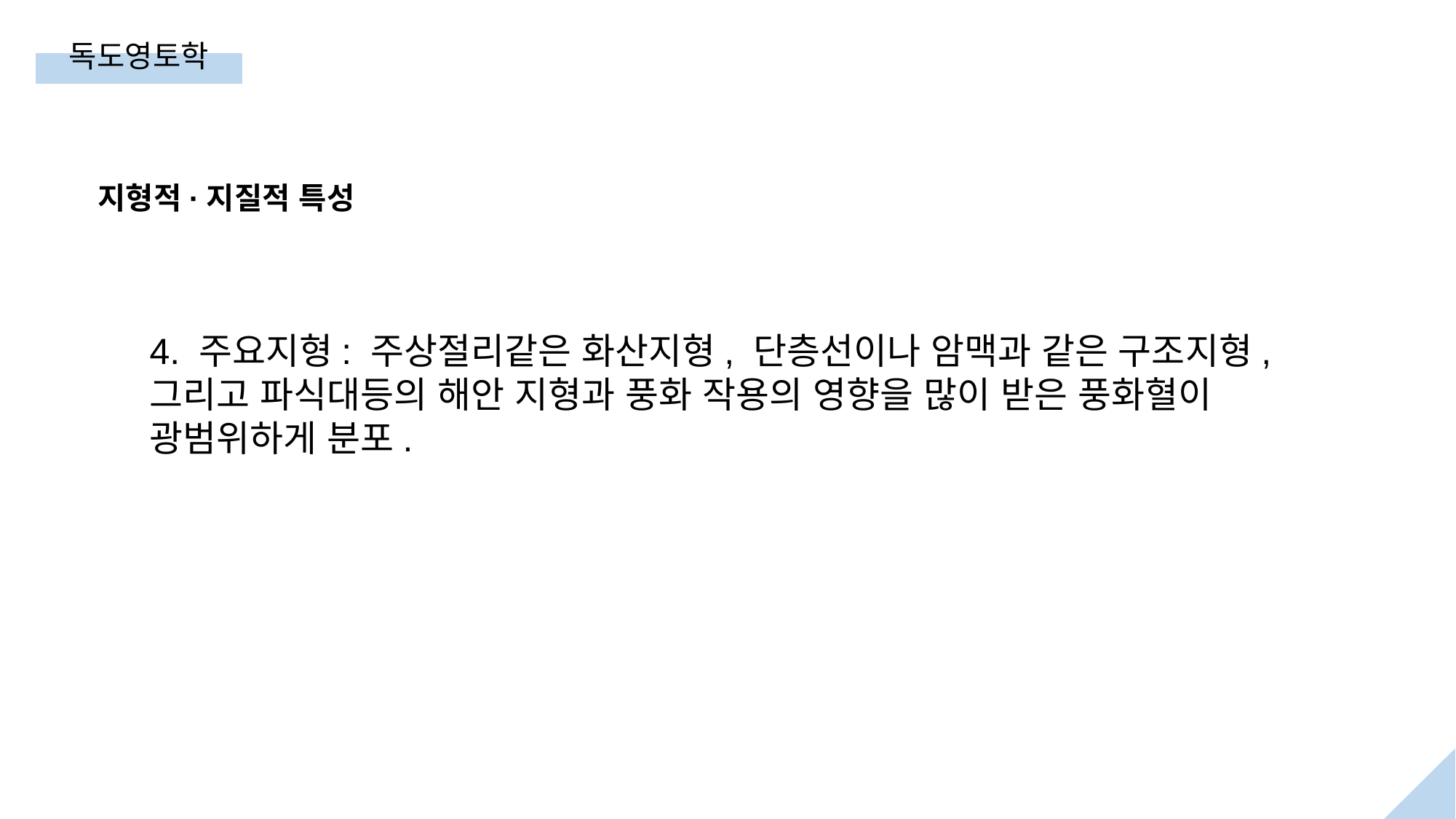

독도영토학

지형적·지질적 특성
4. 주요지형: 주상절리같은 화산지형, 단층선이나 암맥과 같은 구조지형, 그리고 파식대등의 해안 지형과 풍화 작용의 영향을 많이 받은 풍화혈이 광범위하게 분포.